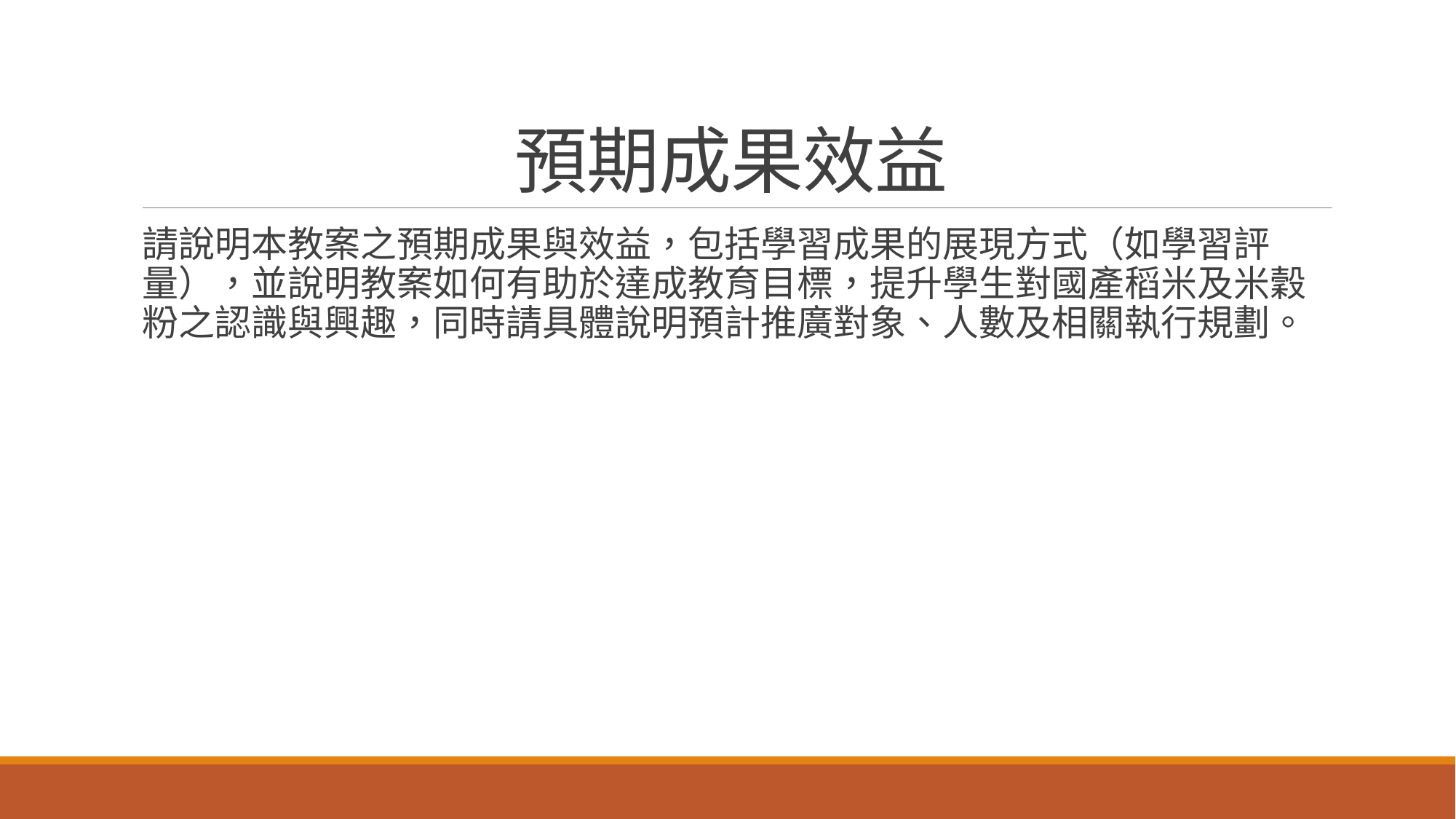

# 預期成果效益
請說明本教案之預期成果與效益，包括學習成果的展現方式（如學習評量），並說明教案如何有助於達成教育目標，提升學生對國產稻米及米穀粉之認識與興趣，同時請具體說明預計推廣對象、人數及相關執行規劃。